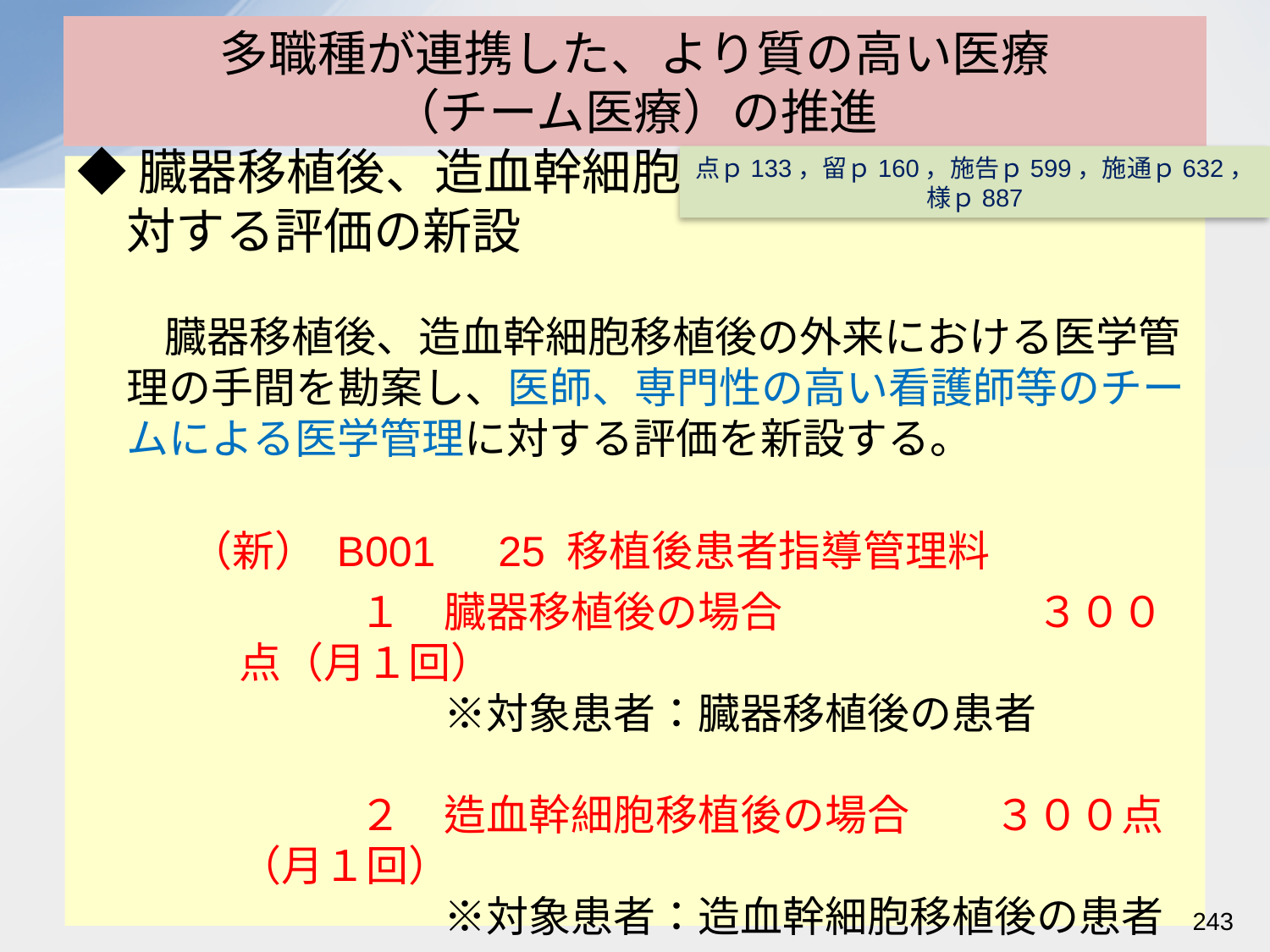

# 多職種が連携した、より質の高い医療 （チーム医療）の推進
点ｐ133，留ｐ160，施告ｐ599，施通ｐ632，様ｐ887
◆臓器移植後、造血幹細胞移植後の医学管理に
対する評価の新設

臓器移植後、造血幹細胞移植後の外来における医学管理の手間を勘案し、医師、専門性の高い看護師等のチームによる医学管理に対する評価を新設する。

（新） B001　25 移植後患者指導管理料
　　　　１　臓器移植後の場合　　　　　　３００点（月１回）
　　　　　　※対象患者：臓器移植後の患者

　　　　２　造血幹細胞移植後の場合　　３００点（月１回）
　　　　　　※対象患者：造血幹細胞移植後の患者
243